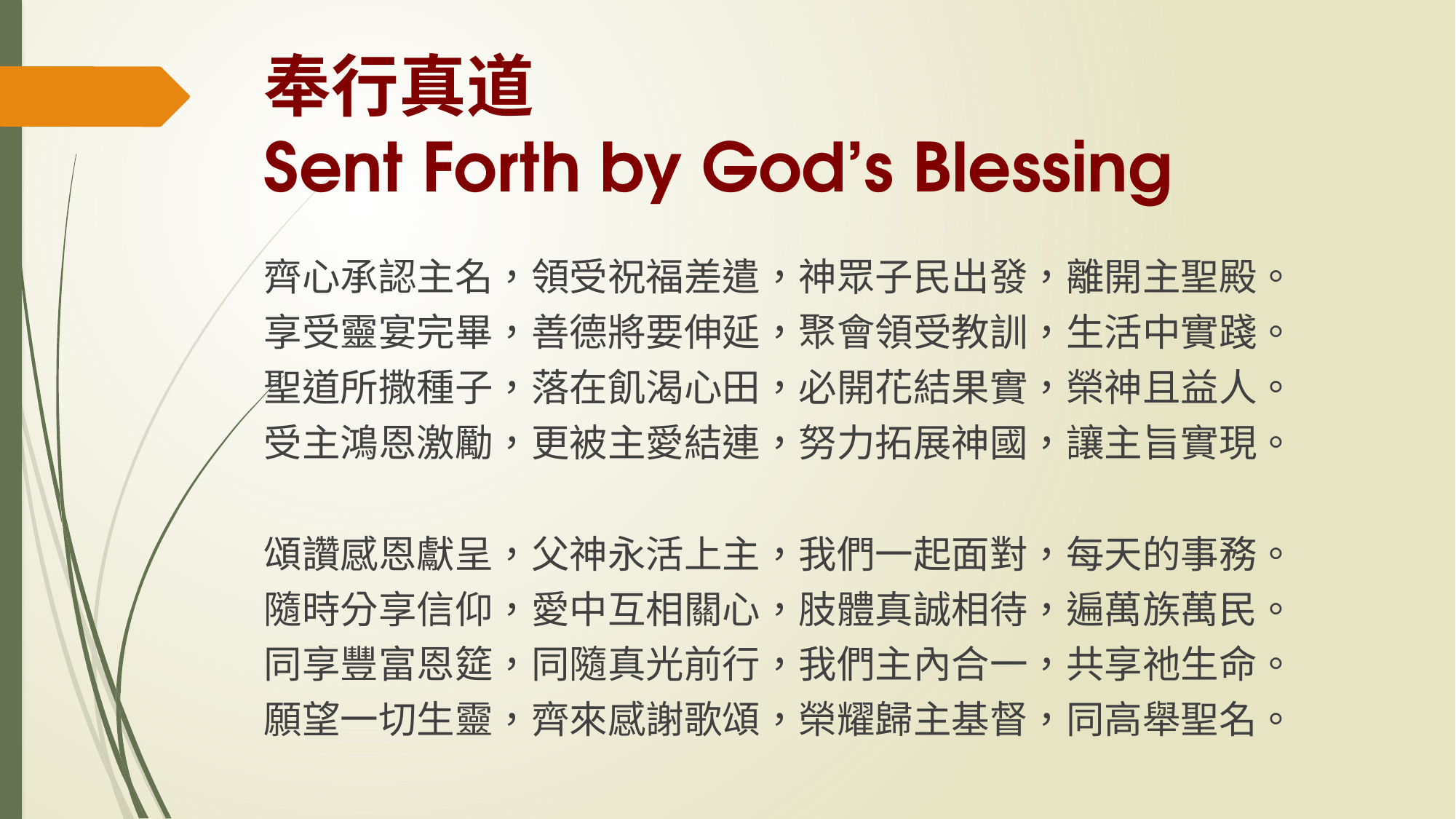

# 奉行真道 Sent Forth by God’s Blessing
齊心承認主名，領受祝福差遣，神眾子民出發，離開主聖殿。
享受靈宴完畢，善德將要伸延，聚會領受教訓，生活中實踐。
聖道所撒種子，落在飢渴心田，必開花結果實，榮神且益人。
受主鴻恩激勵，更被主愛結連，努力拓展神國，讓主旨實現。

頌讚感恩獻呈，父神永活上主，我們一起面對，每天的事務。
隨時分享信仰，愛中互相關心，肢體真誠相待，遍萬族萬民。
同享豐富恩筵，同隨真光前行，我們主內合一，共享祂生命。
願望一切生靈，齊來感謝歌頌，榮耀歸主基督，同高舉聖名。